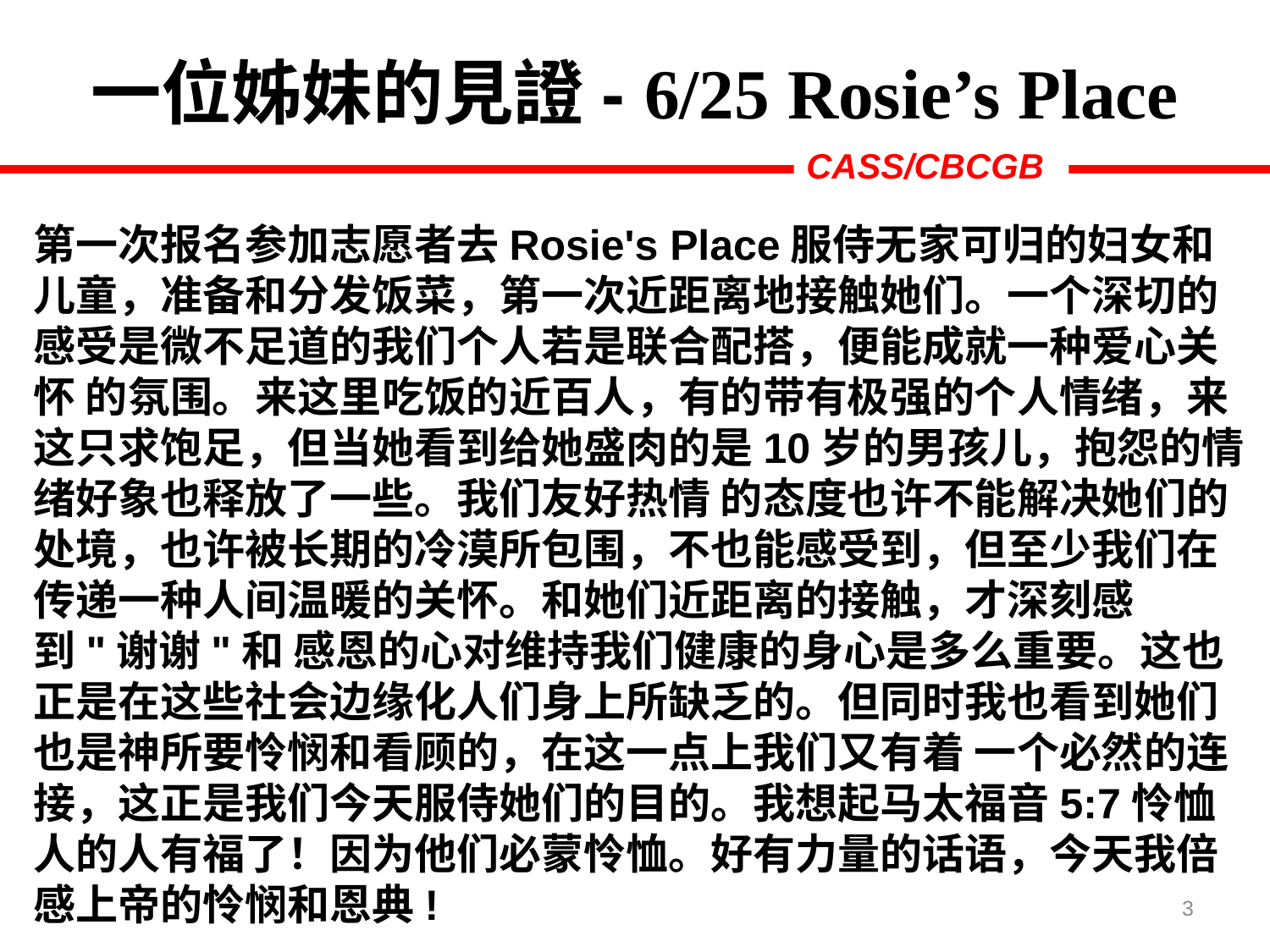

一位姊妹的見證- 6/25 Rosie’s Place
第一次报名参加志愿者去Rosie's Place服侍无家可归的妇女和儿童，准备和分发饭菜，第一次近距离地接触她们。一个深切的感受是微不足道的我们个人若是联合配搭，便能成就一种爱心关怀 的氛围。来这里吃饭的近百人，有的带有极强的个人情绪，来这只求饱足，但当她看到给她盛肉的是10岁的男孩儿，抱怨的情绪好象也释放了一些。我们友好热情 的态度也许不能解决她们的处境，也许被长期的冷漠所包围，不也能感受到，但至少我们在传递一种人间温暖的关怀。和她们近距离的接触，才深刻感到"谢谢"和 感恩的心对维持我们健康的身心是多么重要。这也正是在这些社会边缘化人们身上所缺乏的。但同时我也看到她们也是神所要怜悯和看顾的，在这一点上我们又有着 一个必然的连接，这正是我们今天服侍她们的目的。我想起马太福音5:7怜恤人的人有福了！因为他们必蒙怜恤。好有力量的话语，今天我倍感上帝的怜悯和恩典!

3